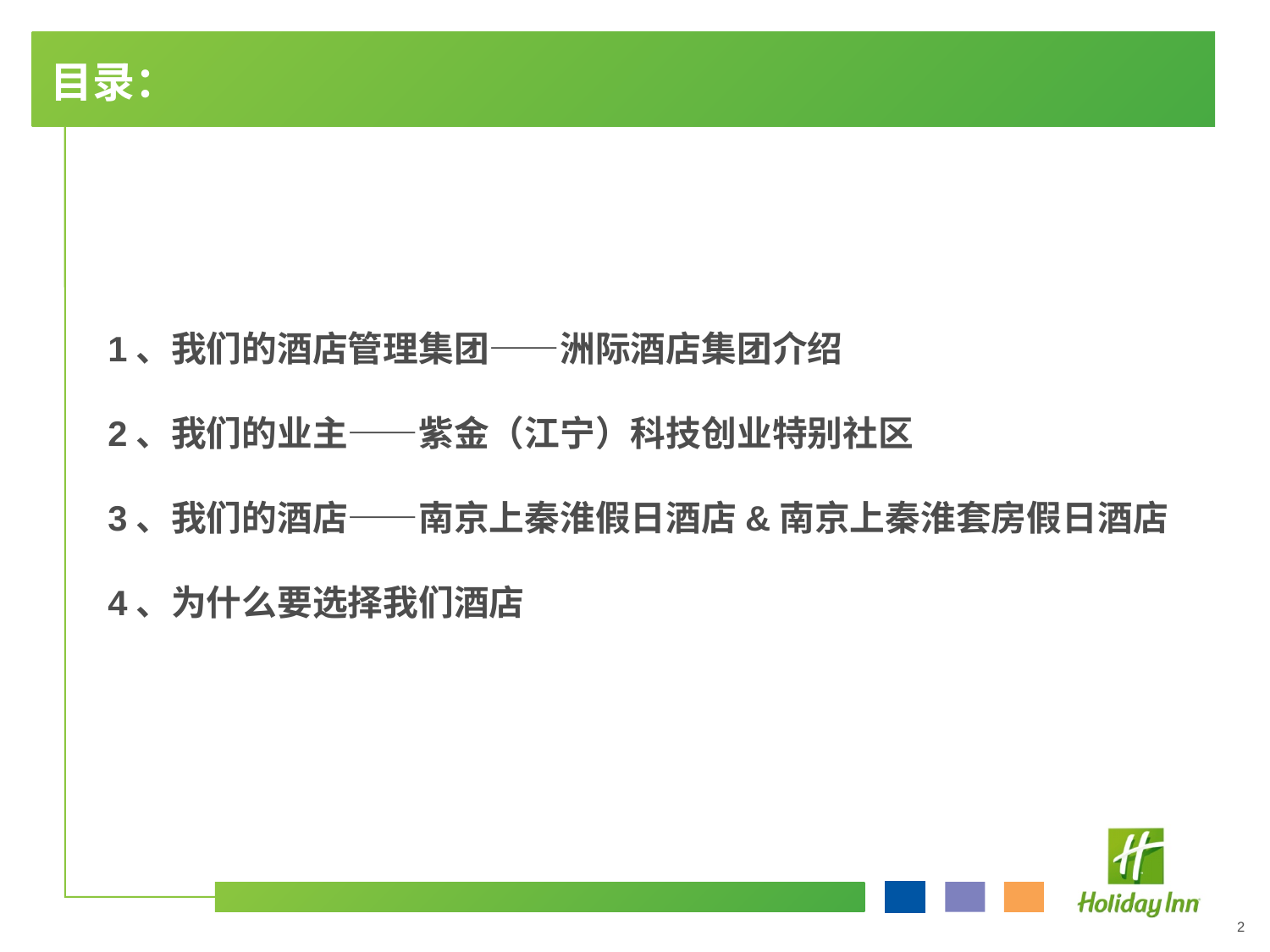

目录：

1、我们的酒店管理集团——洲际酒店集团介绍

2、我们的业主——紫金（江宁）科技创业特别社区

3、我们的酒店——南京上秦淮假日酒店&南京上秦淮套房假日酒店

4、为什么要选择我们酒店